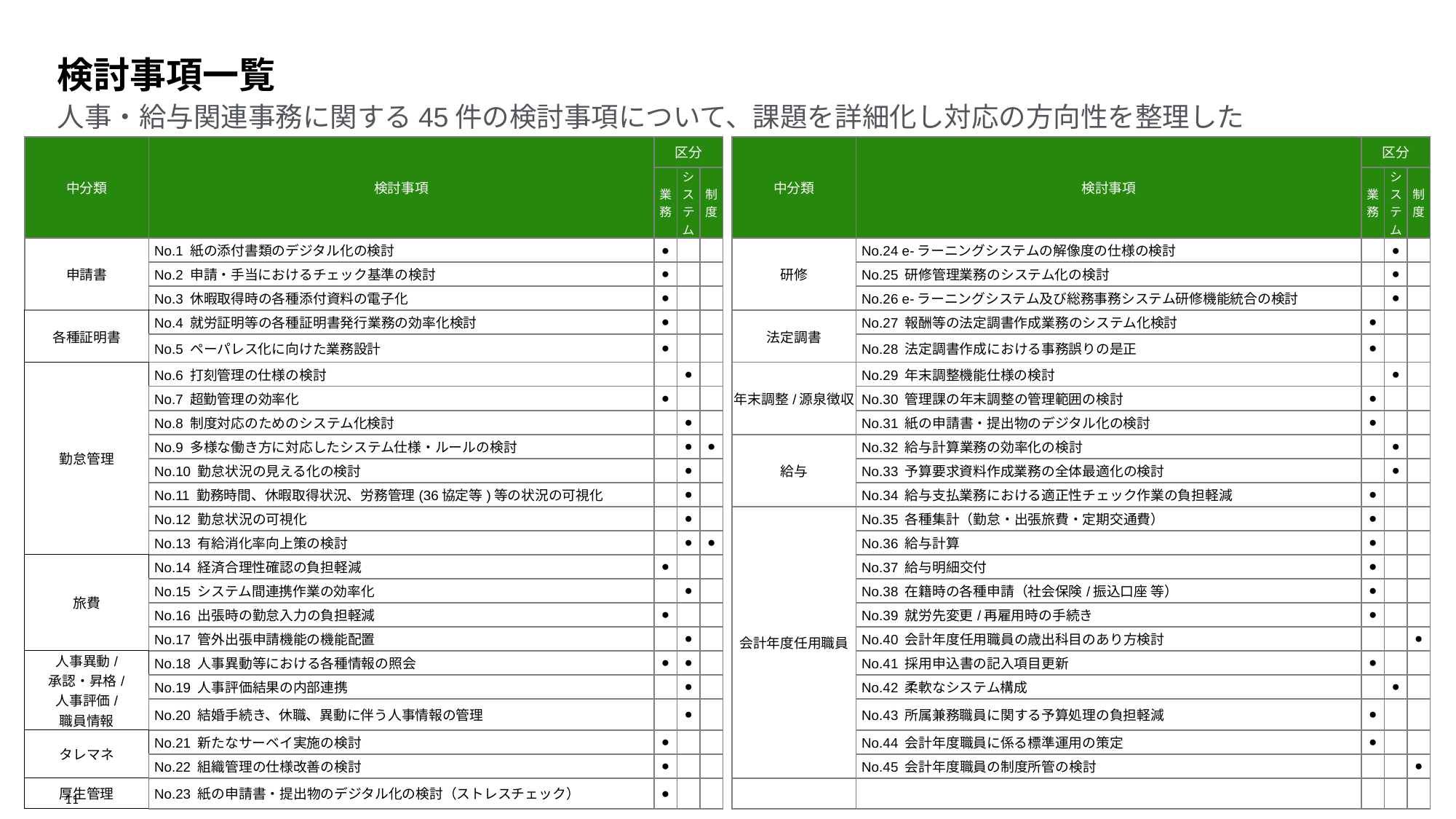

検討事項一覧
# 人事・給与関連事務に関する45件の検討事項について、課題を詳細化し対応の方向性を整理した
| 中分類 | 検討事項 | 区分 |  |  |  | 中分類 | 検討事項 | 区分 |  |  |
| --- | --- | --- | --- | --- | --- | --- | --- | --- | --- | --- |
|  |  | 業務 | システム | 制度 |  |  |  | 業務 | システム | 制度 |
| 申請書 | No.1 紙の添付書類のデジタル化の検討 | ● |  |  |  | 研修 | No.24 e-ラーニングシステムの解像度の仕様の検討 |  | ● |  |
|  | No.2 申請・手当におけるチェック基準の検討 | ● |  |  |  |  | No.25 研修管理業務のシステム化の検討 |  | ● |  |
|  | No.3 休暇取得時の各種添付資料の電子化 | ● |  |  |  |  | No.26 e-ラーニングシステム及び総務事務システム研修機能統合の検討 |  | ● |  |
| 各種証明書 | No.4 就労証明等の各種証明書発行業務の効率化検討 | ● |  |  |  | 法定調書 | No.27 報酬等の法定調書作成業務のシステム化検討 | ● |  |  |
|  | No.5 ペーパレス化に向けた業務設計 | ● |  |  |  |  | No.28 法定調書作成における事務誤りの是正 | ● |  |  |
| 勤怠管理 | No.6 打刻管理の仕様の検討 |  | ● |  |  | 年末調整/源泉徴収 | No.29 年末調整機能仕様の検討 |  | ● |  |
|  | No.7 超勤管理の効率化 | ● |  |  |  |  | No.30 管理課の年末調整の管理範囲の検討 | ● |  |  |
|  | No.8 制度対応のためのシステム化検討 |  | ● |  |  |  | No.31 紙の申請書・提出物のデジタル化の検討 | ● |  |  |
|  | No.9 多様な働き方に対応したシステム仕様・ルールの検討 |  | ● | ● |  | 給与 | No.32 給与計算業務の効率化の検討 |  | ● |  |
|  | No.10 勤怠状況の見える化の検討 |  | ● |  |  |  | No.33 予算要求資料作成業務の全体最適化の検討 |  | ● |  |
|  | No.11 勤務時間、休暇取得状況、労務管理(36協定等)等の状況の可視化 |  | ● |  |  |  | No.34 給与支払業務における適正性チェック作業の負担軽減 | ● |  |  |
|  | No.12 勤怠状況の可視化 |  | ● |  |  | 会計年度任用職員 | No.35 各種集計（勤怠・出張旅費・定期交通費） | ● |  |  |
|  | No.13 有給消化率向上策の検討 |  | ● | ● |  |  | No.36 給与計算 | ● |  |  |
| 旅費 | No.14 経済合理性確認の負担軽減 | ● |  |  |  |  | No.37 給与明細交付 | ● |  |  |
|  | No.15 システム間連携作業の効率化 |  | ● |  |  |  | No.38 在籍時の各種申請（社会保険/振込口座 等） | ● |  |  |
|  | No.16 出張時の勤怠入力の負担軽減 | ● |  |  |  |  | No.39 就労先変更/再雇用時の手続き | ● |  |  |
|  | No.17 管外出張申請機能の機能配置 |  | ● |  |  |  | No.40 会計年度任用職員の歳出科目のあり方検討 |  |  | ● |
| 人事異動/ 承認・昇格/ 人事評価/ 職員情報 | No.18 人事異動等における各種情報の照会 | ● | ● |  |  |  | No.41 採用申込書の記入項目更新 | ● |  |  |
|  | No.19 人事評価結果の内部連携 |  | ● |  |  |  | No.42 柔軟なシステム構成 |  | ● |  |
|  | No.20 結婚手続き、休職、異動に伴う人事情報の管理 |  | ● |  |  |  | No.43 所属兼務職員に関する予算処理の負担軽減 | ● |  |  |
| タレマネ | No.21 新たなサーベイ実施の検討 | ● |  |  |  |  | No.44 会計年度職員に係る標準運用の策定 | ● |  |  |
|  | No.22 組織管理の仕様改善の検討 | ● |  |  |  |  | No.45 会計年度職員の制度所管の検討 |  |  | ● |
| 厚生管理 | No.23 紙の申請書・提出物のデジタル化の検討（ストレスチェック） | ● |  |  |  |  |  |  |  |  |
11